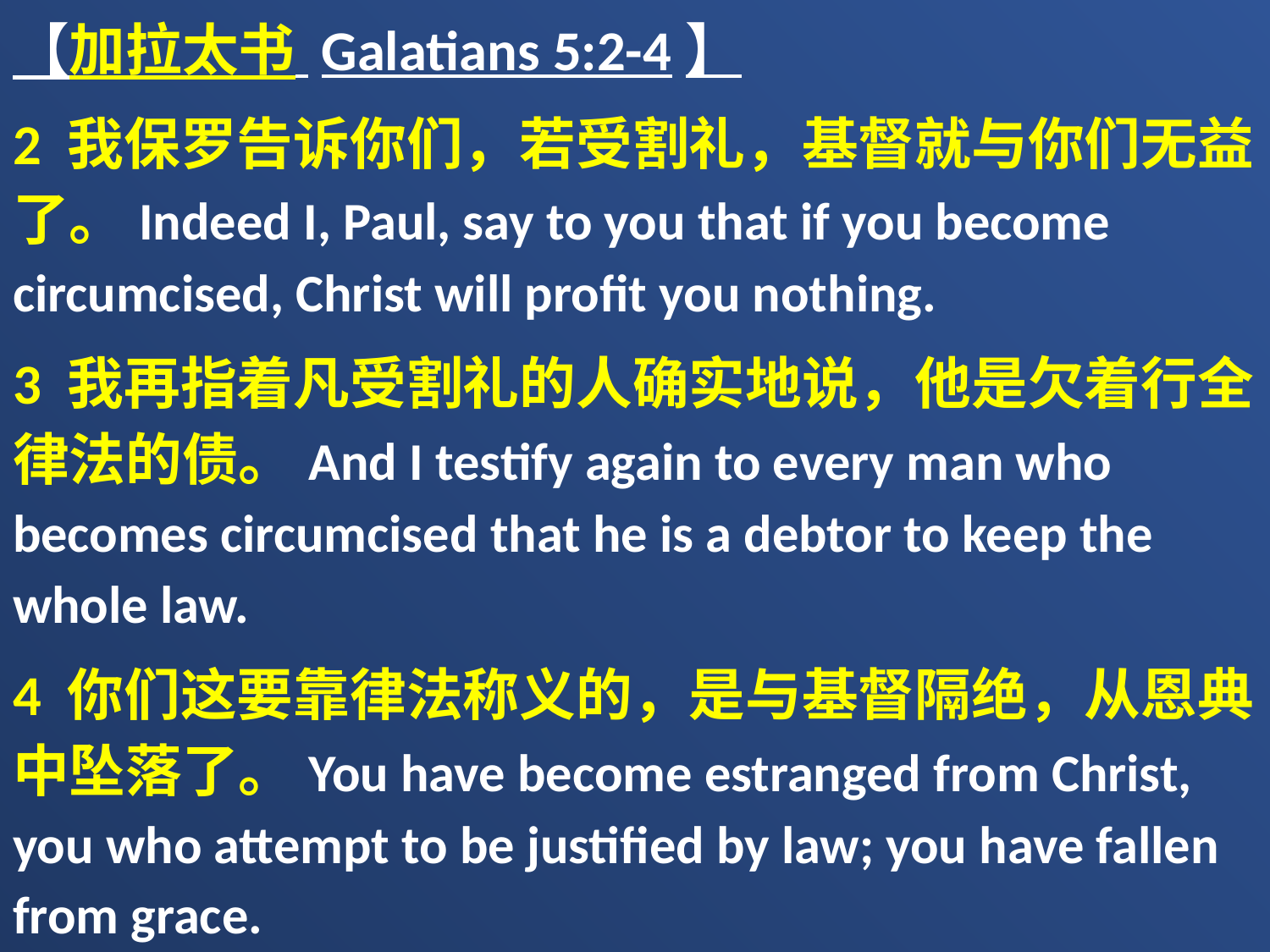

【加拉太书 Galatians 5:2-4】
2 我保罗告诉你们，若受割礼，基督就与你们无益了。Indeed I, Paul, say to you that if you become circumcised, Christ will profit you nothing.
3 我再指着凡受割礼的人确实地说，他是欠着行全律法的债。And I testify again to every man who becomes circumcised that he is a debtor to keep the whole law.
4 你们这要靠律法称义的，是与基督隔绝，从恩典中坠落了。You have become estranged from Christ, you who attempt to be justified by law; you have fallen from grace.